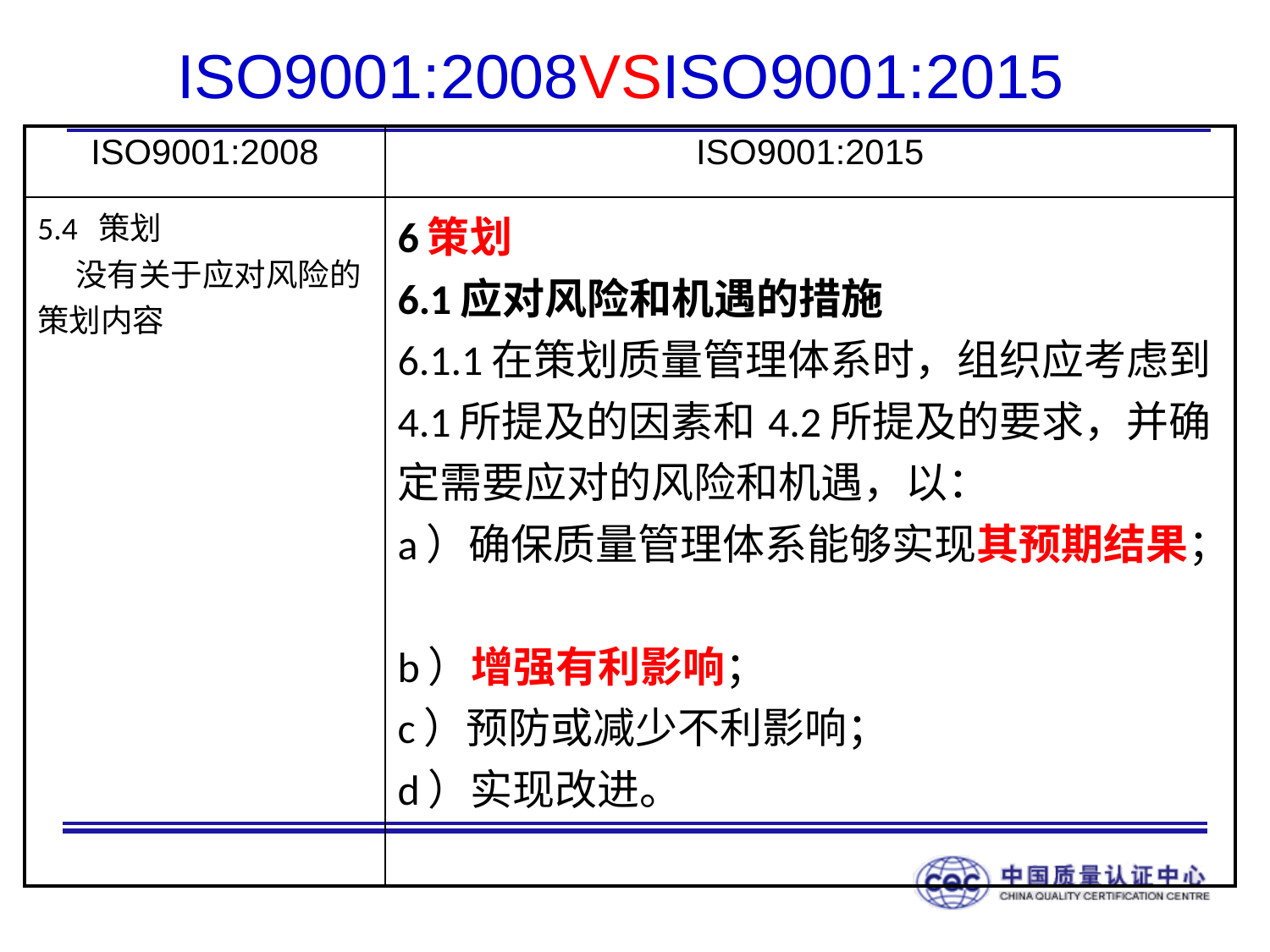

# ISO9001:2008VSISO9001:2015
| ISO9001:2008 | ISO9001:2015 |
| --- | --- |
| 5.4 策划 没有关于应对风险的策划内容 | 6策划 6.1应对风险和机遇的措施 6.1.1在策划质量管理体系时，组织应考虑到4.1所提及的因素和4.2所提及的要求，并确定需要应对的风险和机遇，以： a）确保质量管理体系能够实现其预期结果； b）增强有利影响； c）预防或减少不利影响； d）实现改进。 |